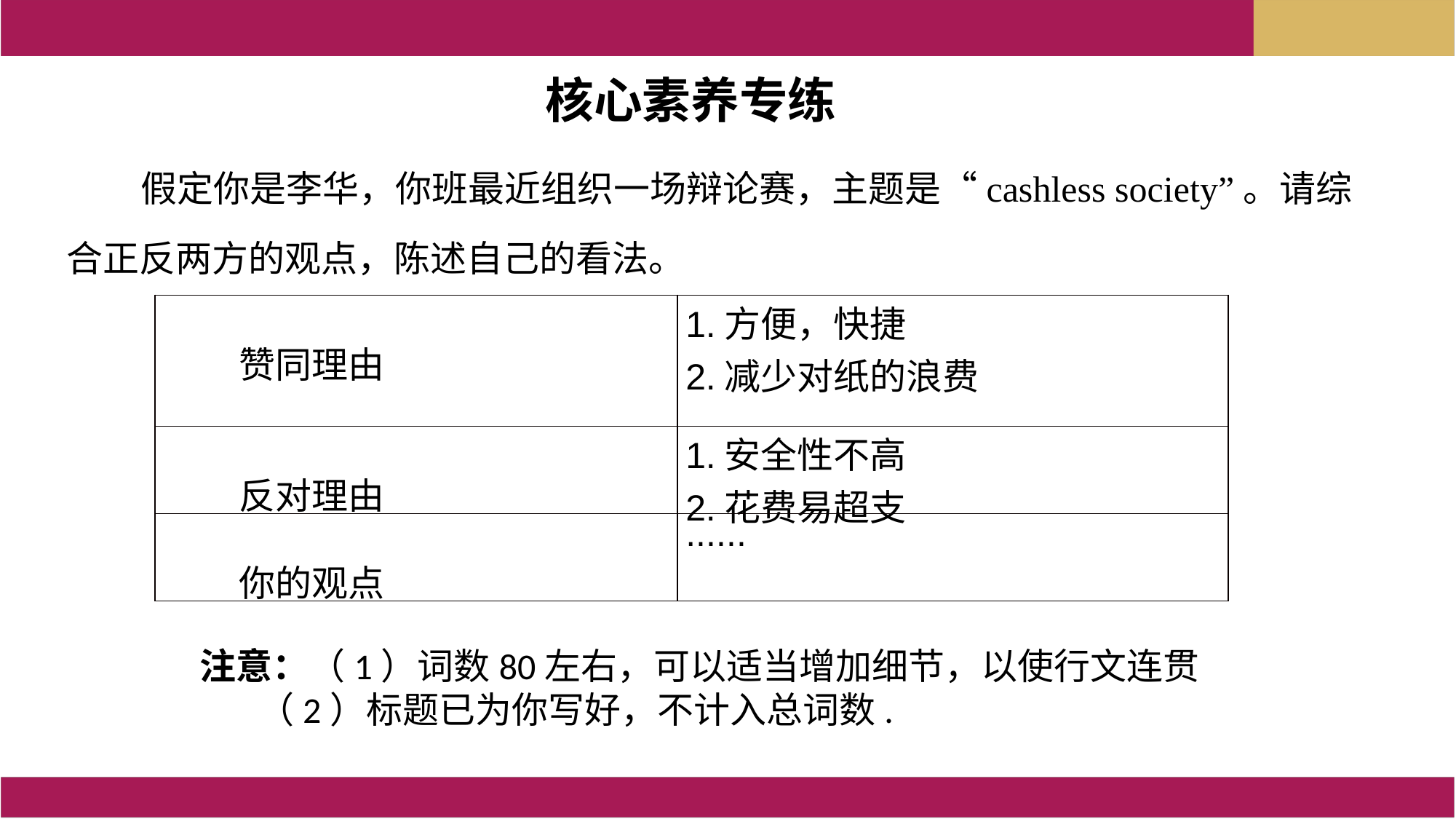

核心素养专练
        假定你是李华，你班最近组织一场辩论赛，主题是“cashless society”。请综合正反两方的观点，陈述自己的看法。
| 赞同理由 | 1.方便，快捷 2.减少对纸的浪费 |
| --- | --- |
| 反对理由 | 1.安全性不高 2.花费易超支 |
| 你的观点 | ...... |
注意：（1）词数80左右，可以适当增加细节，以使行文连贯      （2）标题已为你写好，不计入总词数.